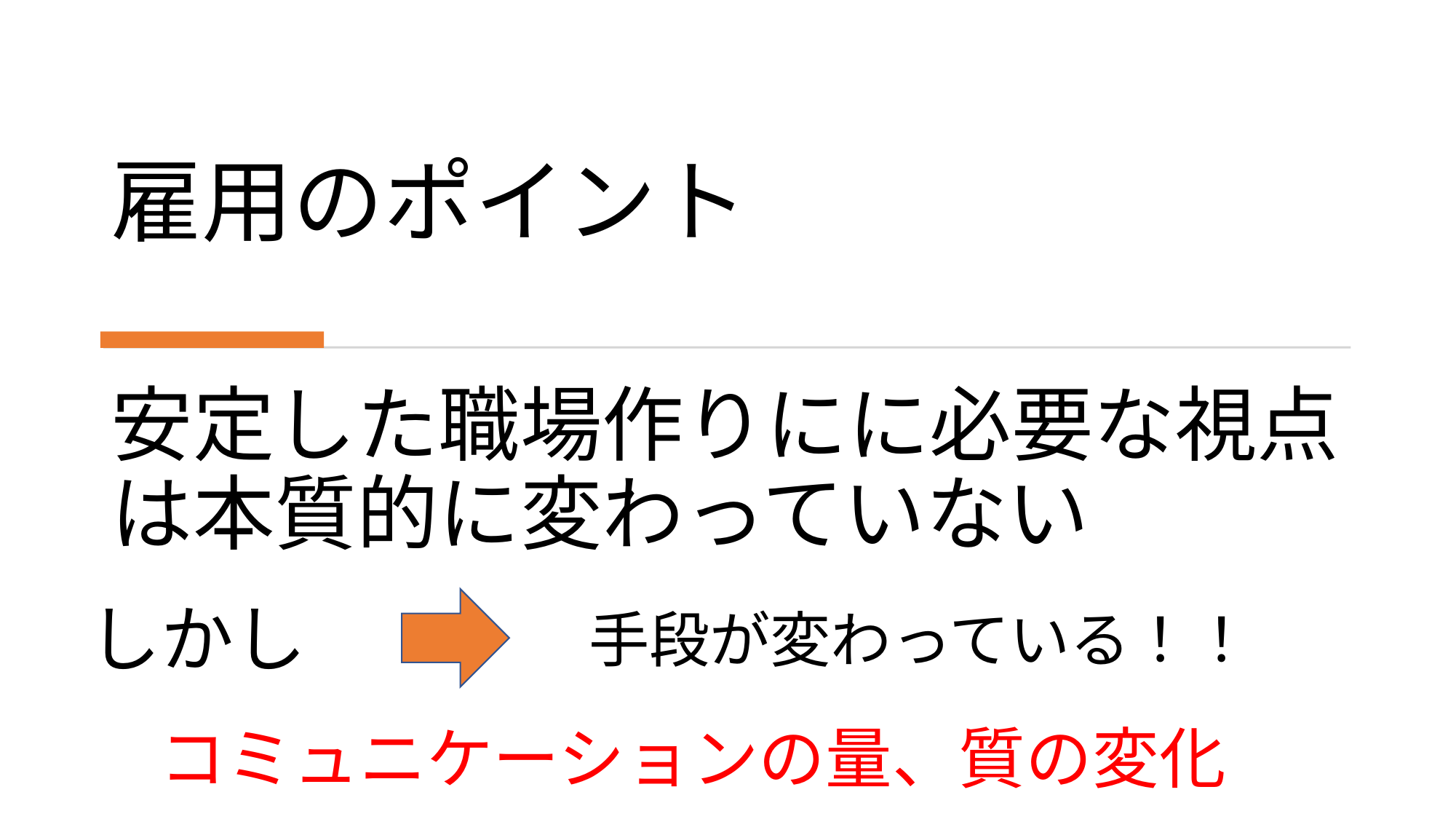

# 雇用のポイント

安定した職場作りにに必要な視点は本質的に変わっていない
しかし

手段が変わっている！！
コミュニケーションの量、質の変化